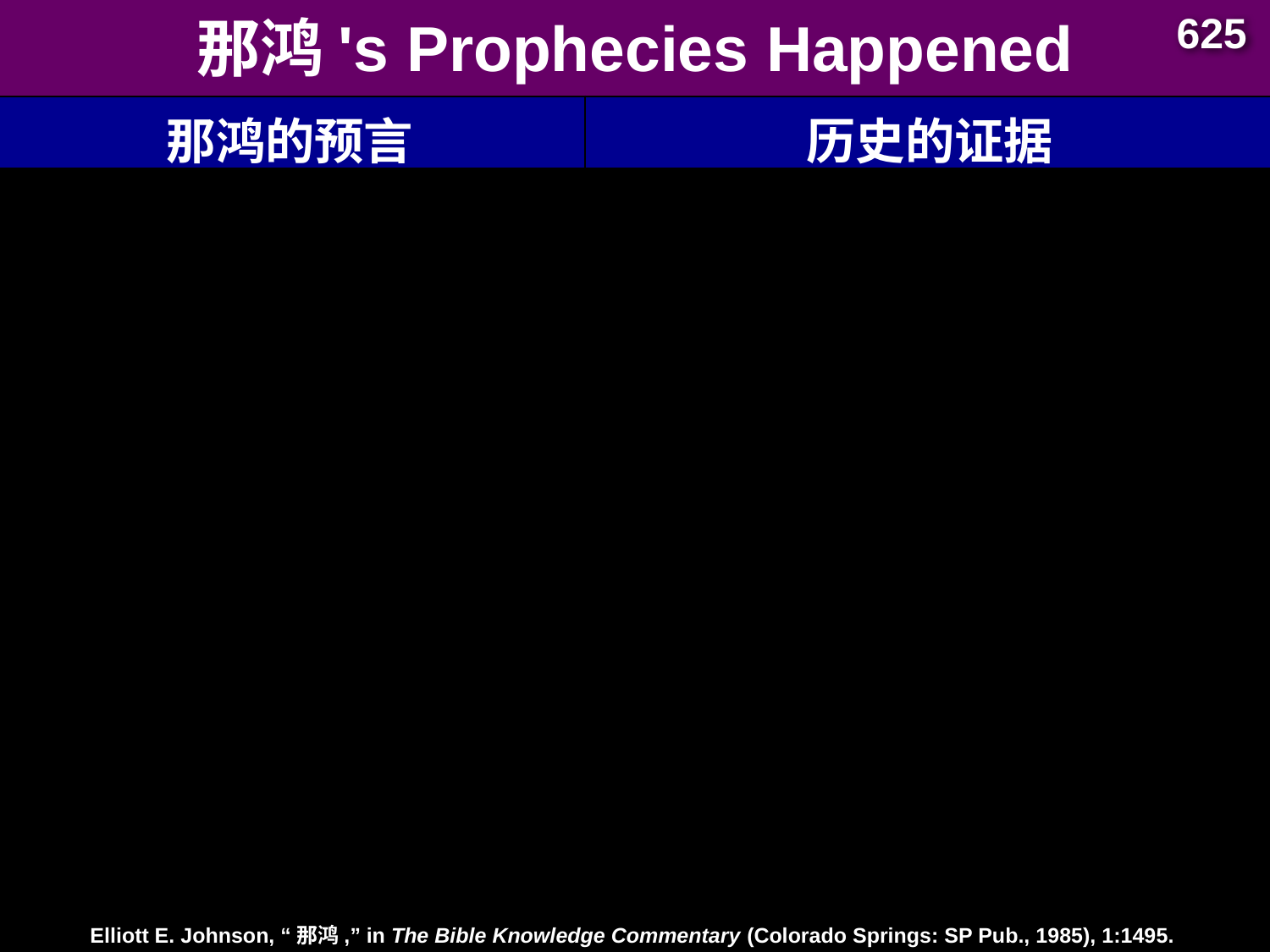

625
# 那鸿's Prophecies Happened
| 那鸿的预言 | 历史的证据 |
| --- | --- |
| 12. Nineveh's destruction would be final (1:9,14) | 12. Many cities of the ancient Near East were rebuilt after being destroyed (e.g., Samaria, Jerusalem, Babylon) but not Nineveh. |
Elliott E. Johnson, “那鸿,” in The Bible Knowledge Commentary (Colorado Springs: SP Pub., 1985), 1:1495.